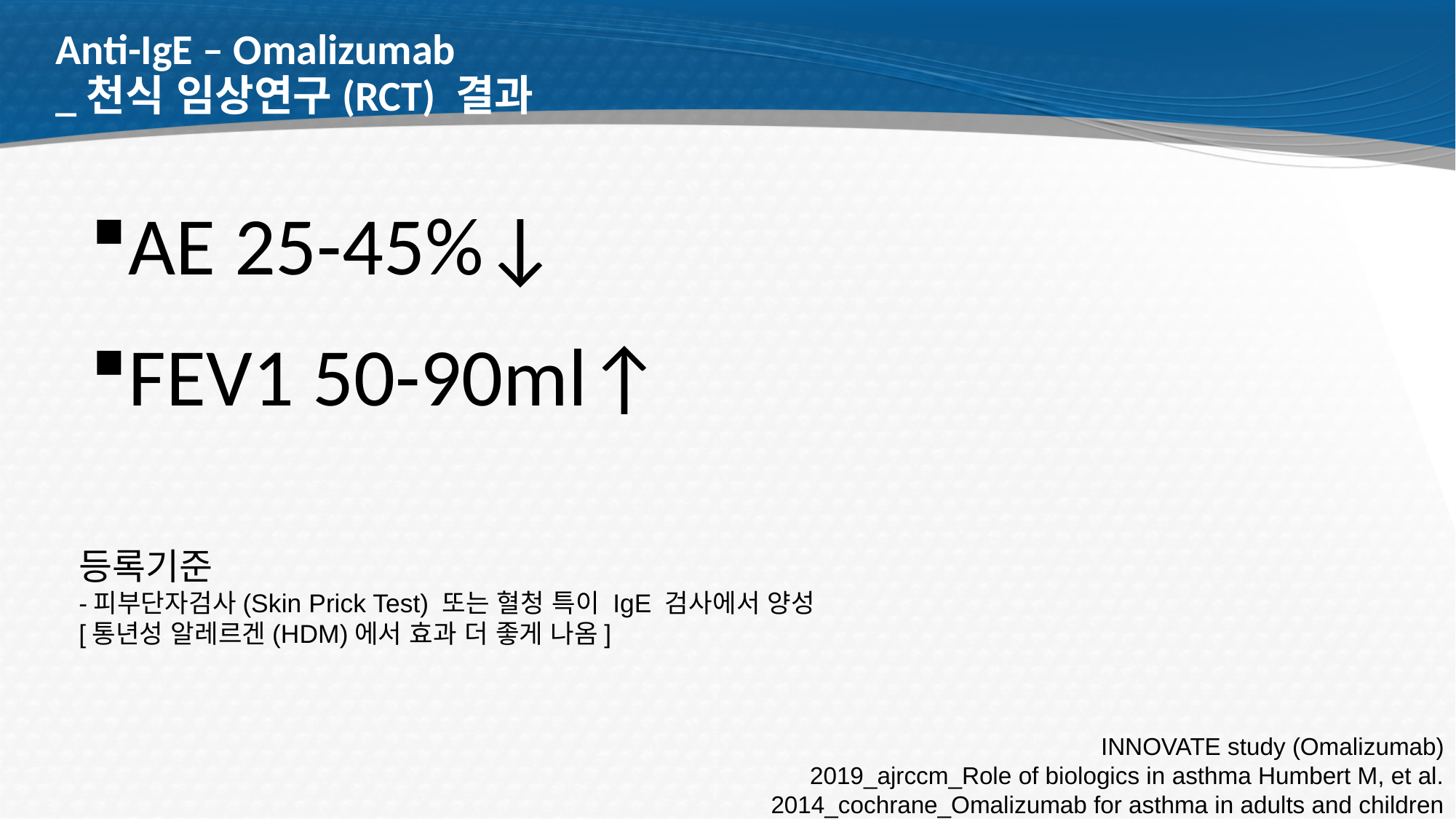

# Anti-IgE – Omalizumab _천식 임상연구(RCT) 결과
AE 25-45%↓
FEV1 50-90ml↑

등록기준
-피부단자검사(Skin Prick Test) 또는 혈청 특이 IgE 검사에서 양성
[통년성 알레르겐(HDM)에서 효과 더 좋게 나옴]
INNOVATE study (Omalizumab)
2019_ajrccm_Role of biologics in asthma Humbert M, et al. 2014_cochrane_Omalizumab for asthma in adults and children